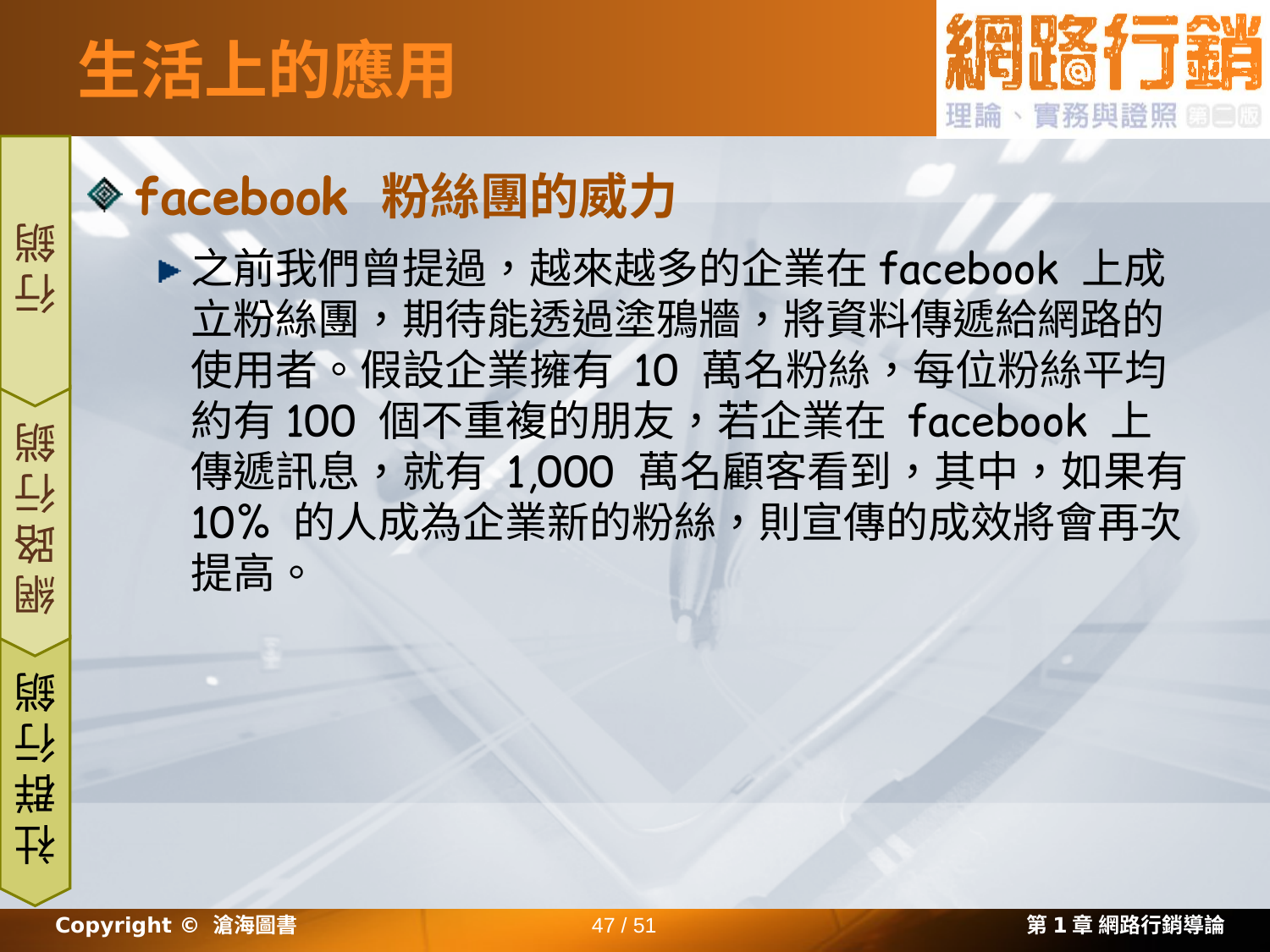

# 生活上的應用
facebook 粉絲團的威力
之前我們曾提過，越來越多的企業在facebook 上成立粉絲團，期待能透過塗鴉牆，將資料傳遞給網路的使用者。假設企業擁有 10 萬名粉絲，每位粉絲平均約有100 個不重複的朋友，若企業在 facebook 上傳遞訊息，就有 1,000 萬名顧客看到，其中，如果有 10% 的人成為企業新的粉絲，則宣傳的成效將會再次提高。
行銷
網路行銷
社群行銷
Copyright © 滄海圖書
47 / 51
第1章 網路行銷導論